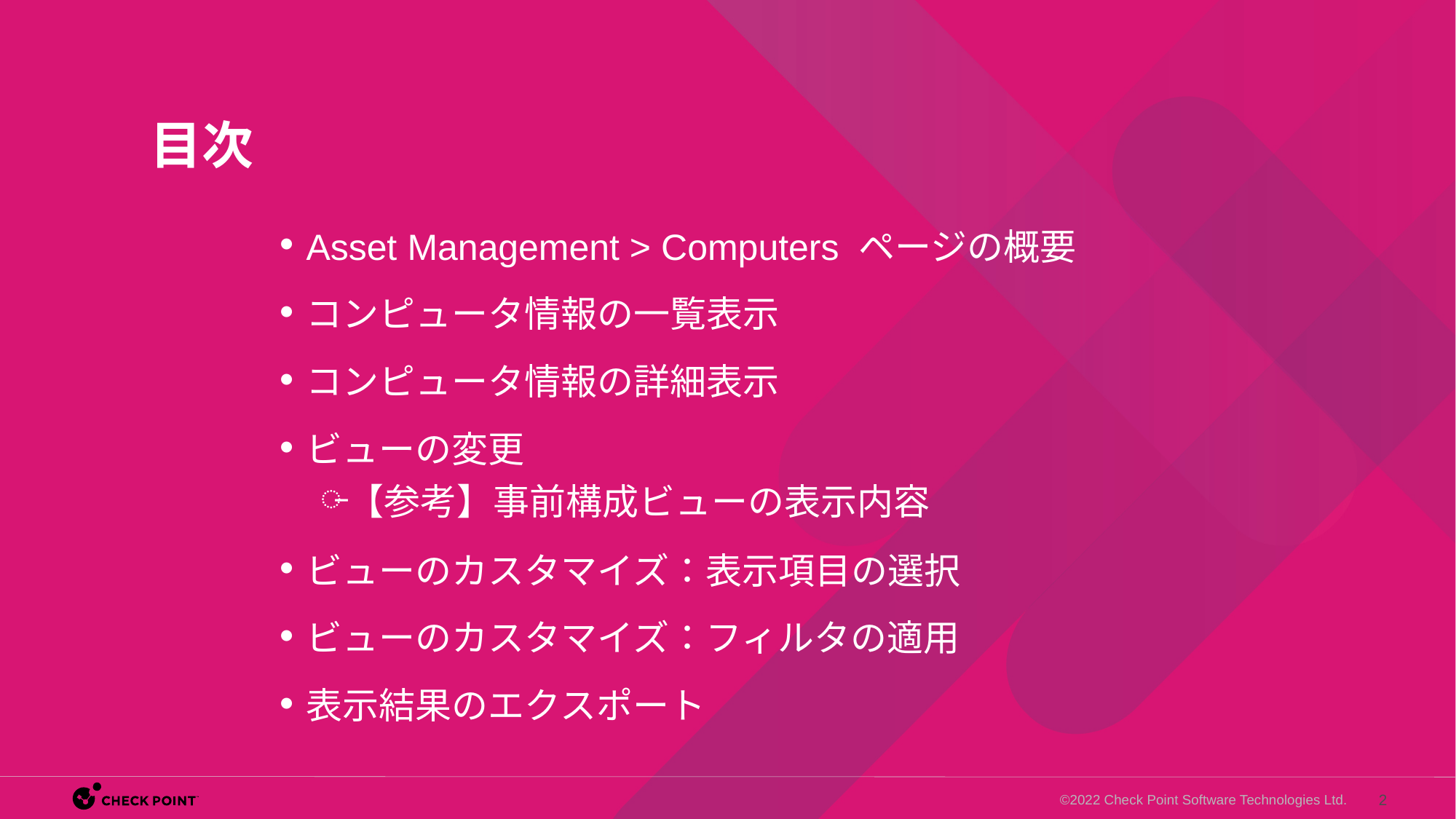

# 目次
Asset Management > Computers ページの概要
コンピュータ情報の一覧表示
コンピュータ情報の詳細表示
ビューの変更
【参考】事前構成ビューの表示内容
ビューのカスタマイズ：表示項目の選択
ビューのカスタマイズ：フィルタの適用
表示結果のエクスポート